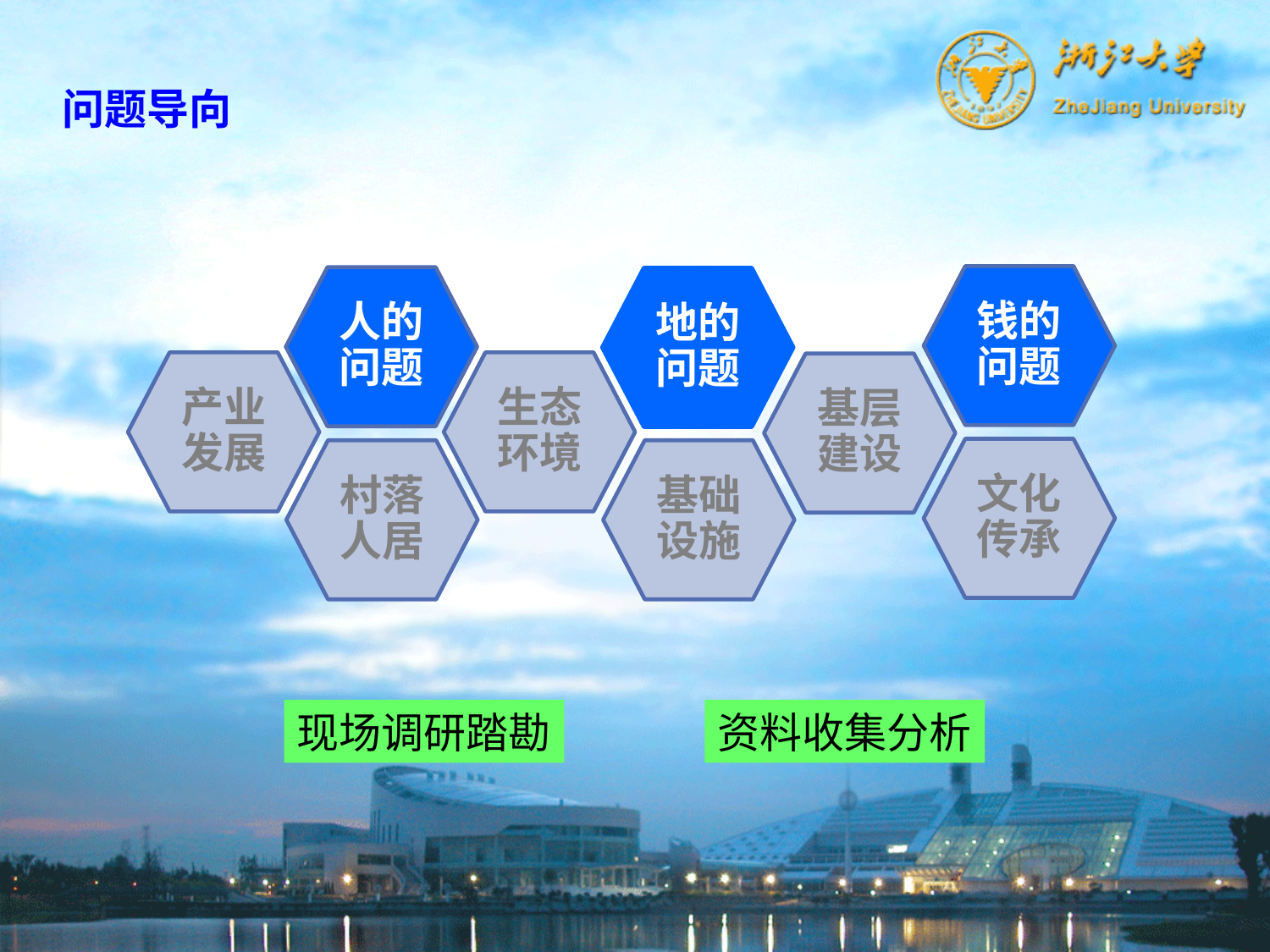

问题导向
钱的问题
人的问题
地的问题
产业发展
生态环境
基层建设
文化传承
村落人居
基础设施
现场调研踏勘
资料收集分析